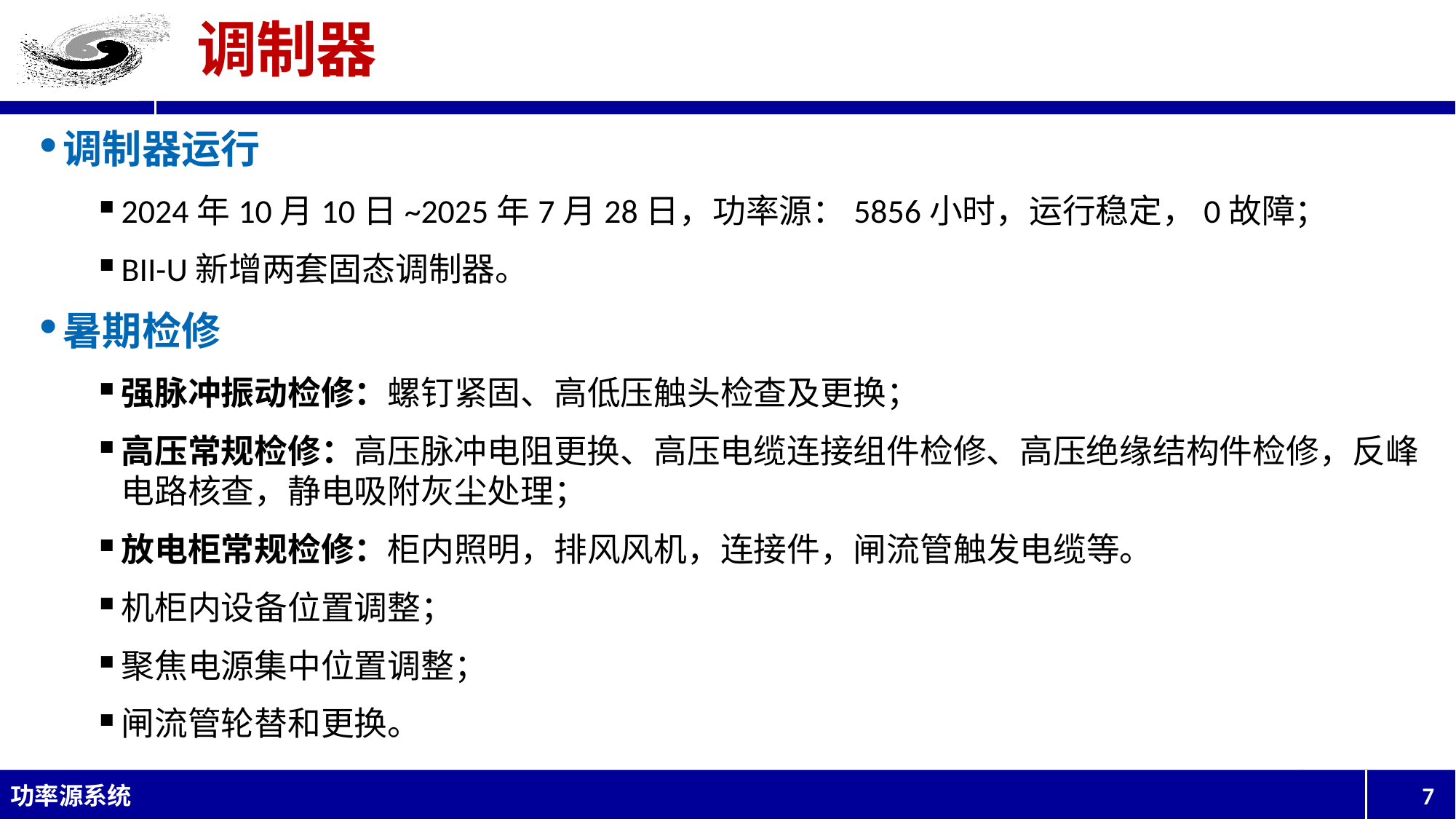

# 调制器
调制器运行
2024年10月10日~2025年7月28日，功率源：5856小时，运行稳定，0故障；
BII-U新增两套固态调制器。
暑期检修
强脉冲振动检修：螺钉紧固、高低压触头检查及更换；
高压常规检修：高压脉冲电阻更换、高压电缆连接组件检修、高压绝缘结构件检修，反峰电路核查，静电吸附灰尘处理；
放电柜常规检修：柜内照明，排风风机，连接件，闸流管触发电缆等。
机柜内设备位置调整；
聚焦电源集中位置调整；
闸流管轮替和更换。